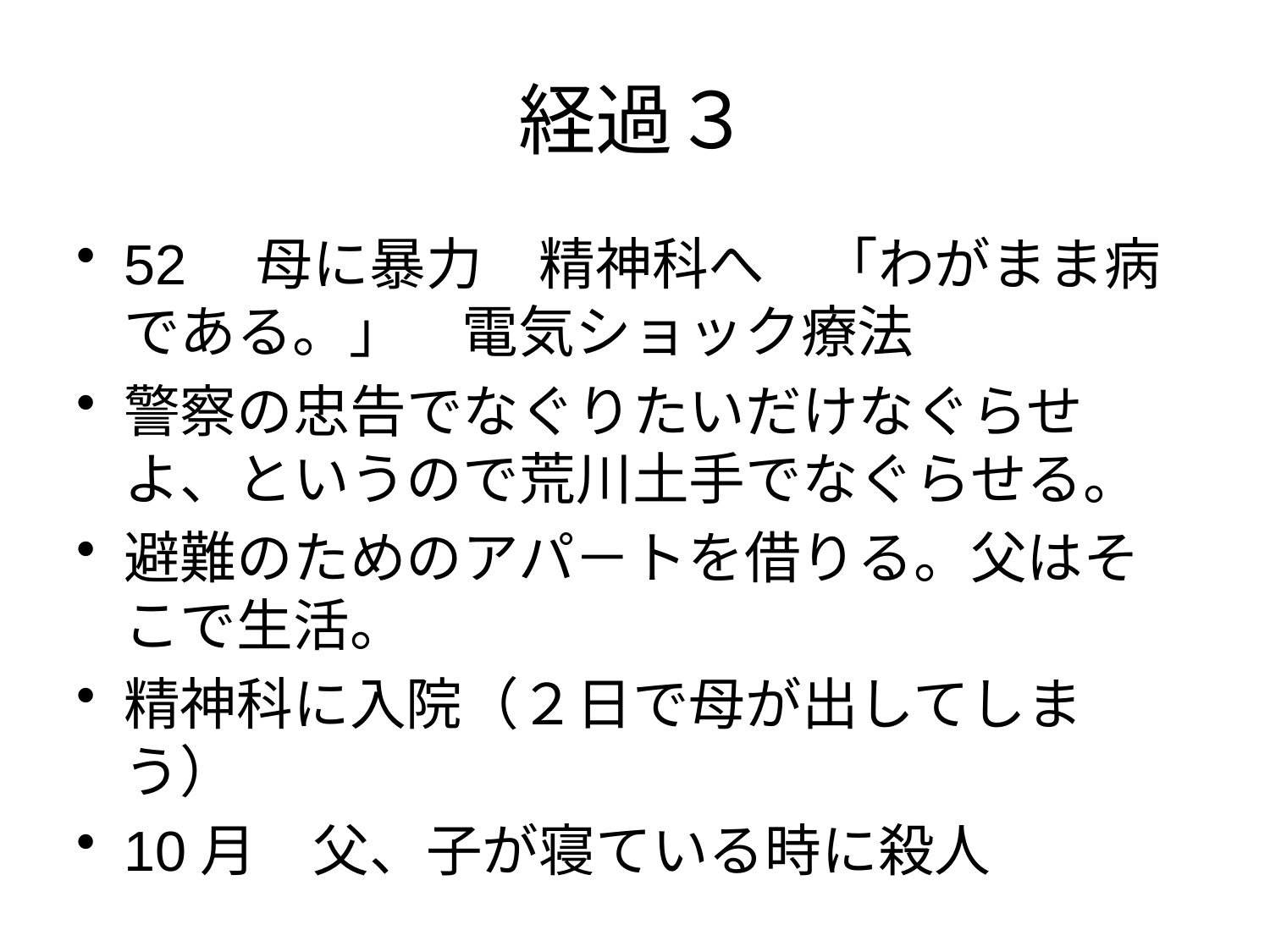

# 経過３
52　母に暴力　精神科へ　「わがまま病である。」　電気ショック療法
警察の忠告でなぐりたいだけなぐらせよ、というので荒川土手でなぐらせる。
避難のためのアパ－トを借りる。父はそこで生活。
精神科に入院（２日で母が出してしまう）
10月　父、子が寝ている時に殺人